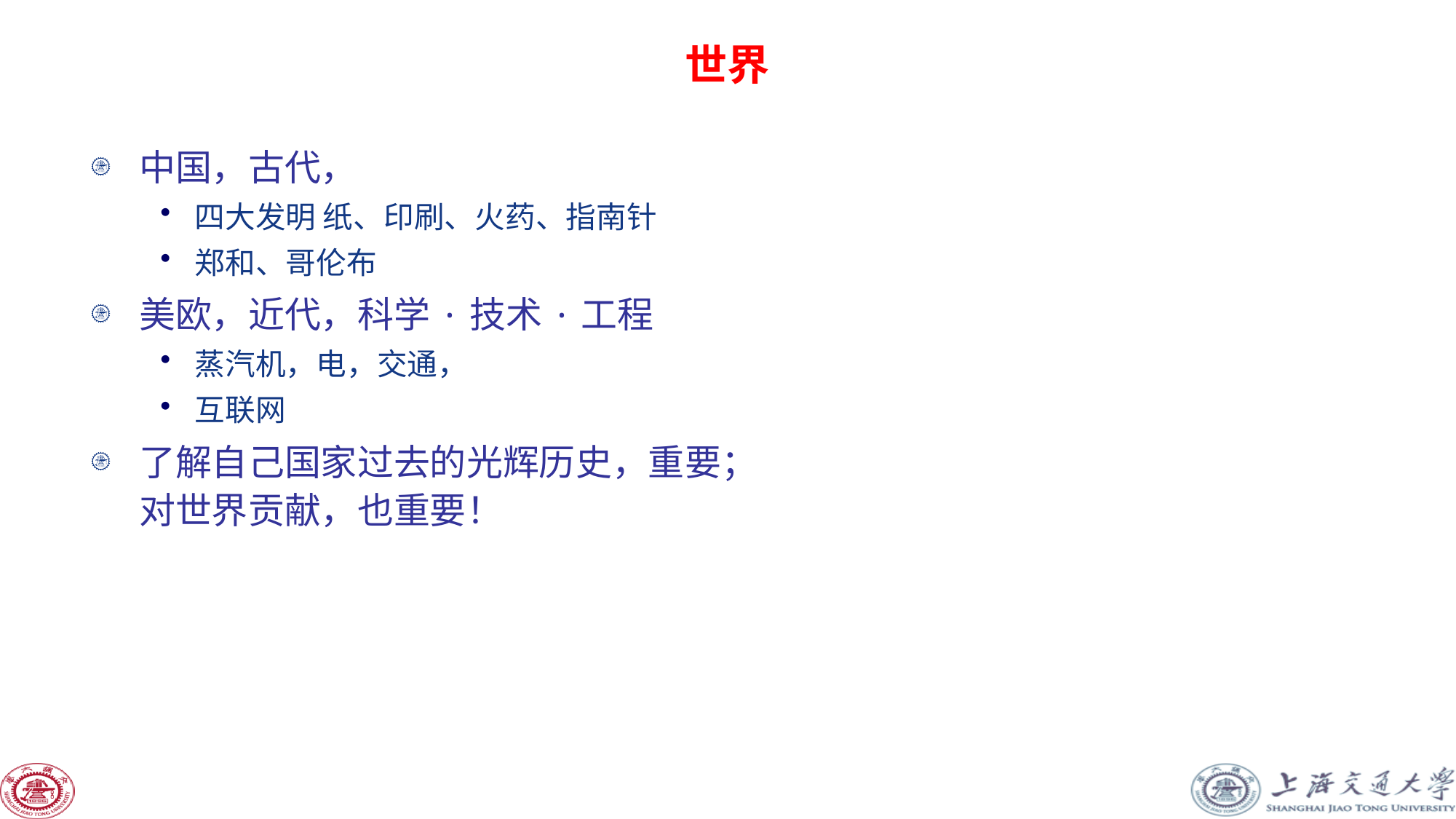

# 世界
中国，古代，
四大发明 纸、印刷、火药、指南针
郑和、哥伦布
美欧，近代，科学·技术·工程
蒸汽机，电，交通，
互联网
了解自己国家过去的光辉历史，重要；
对世界贡献，也重要！